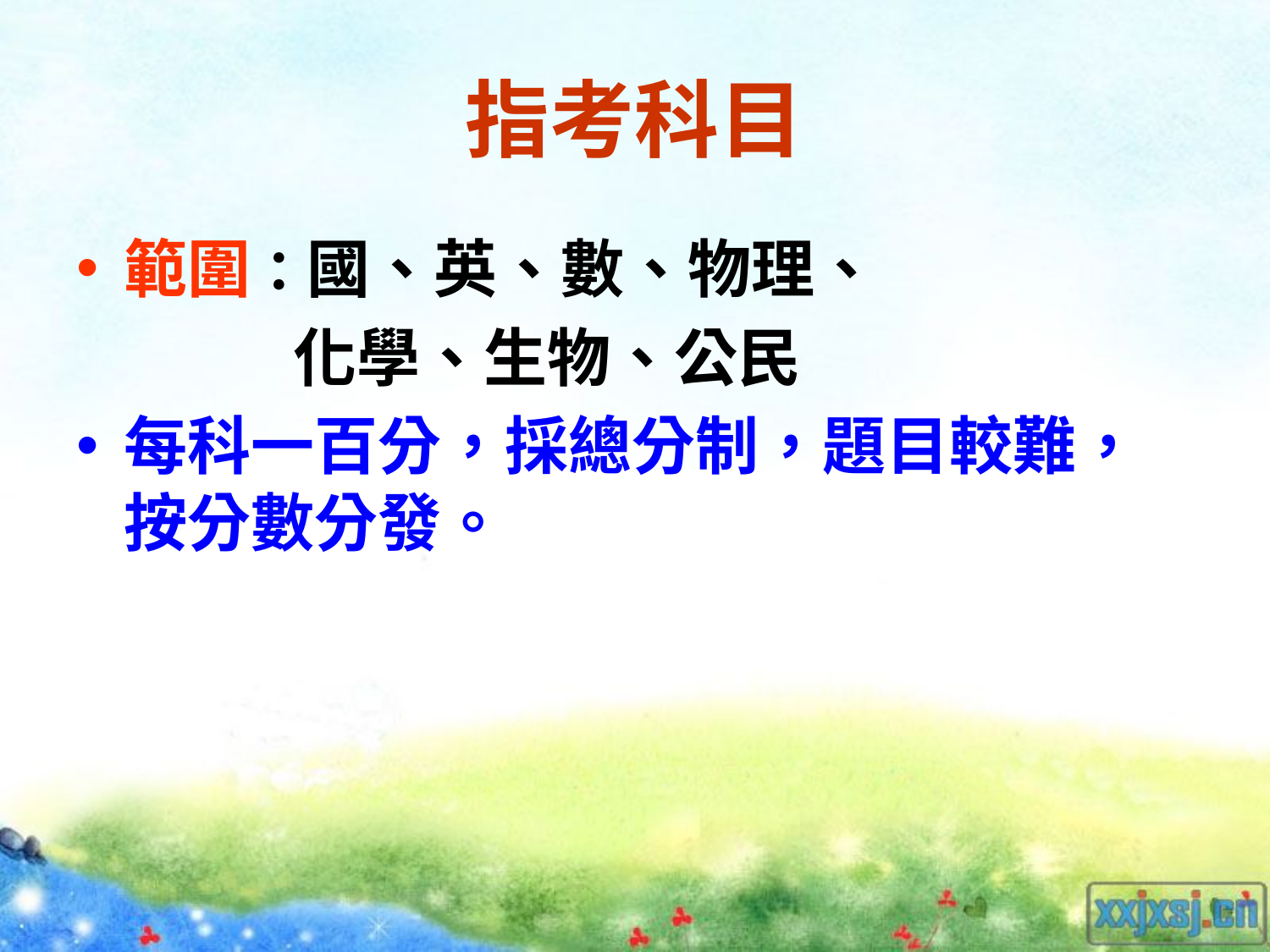

# 指考科目
範圍：國、英、數、物理、
              化學、生物、公民
每科一百分，採總分制，題目較難，按分數分發。